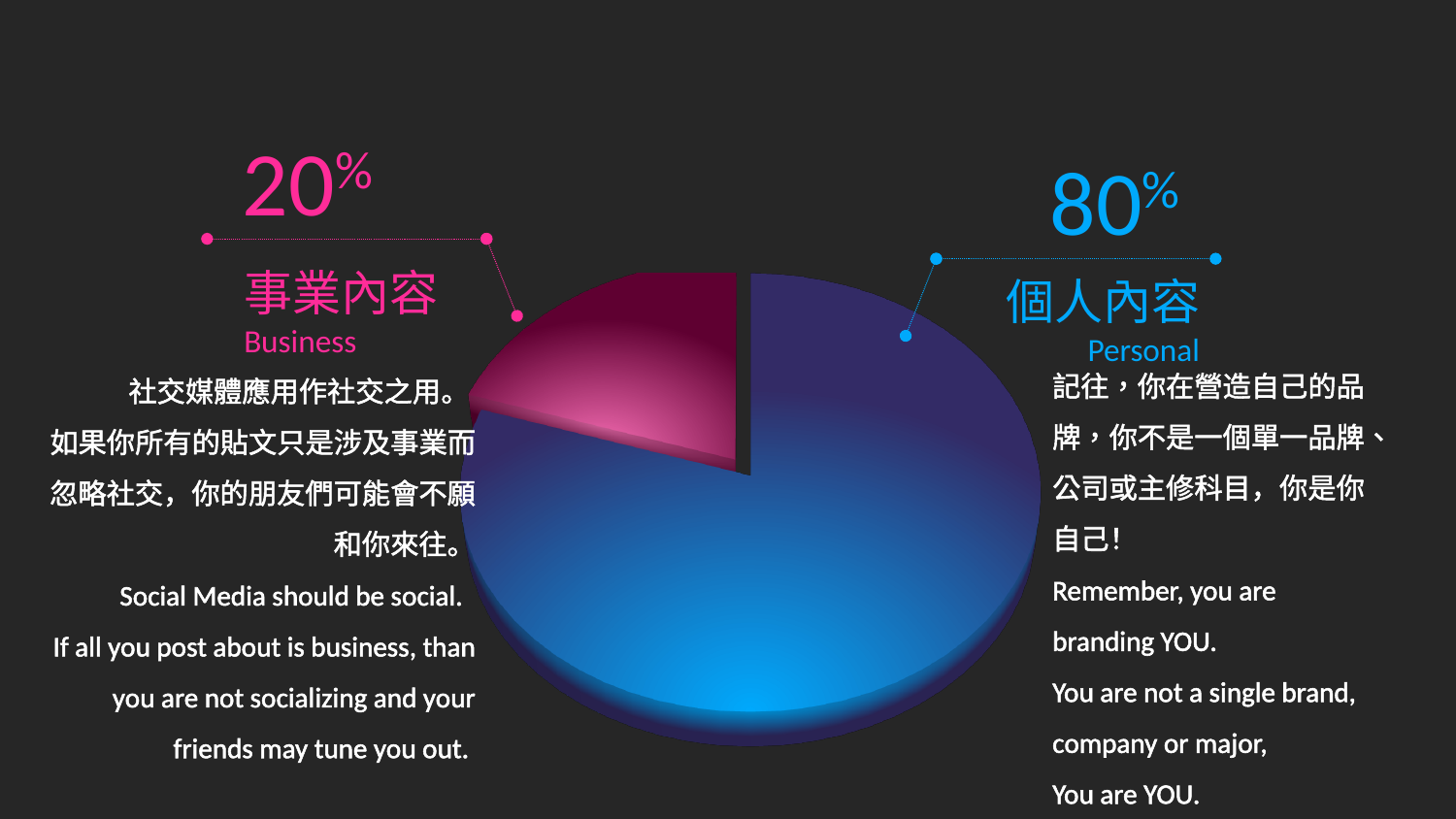

20%
事業內容
Business
80%
個人內容
Personal

[unsupported chart]

記往，你在營造自己的品牌，你不是一個單一品牌、公司或主修科目，你是你自己！
Remember, you are branding YOU.
You are not a single brand, company or major,
You are YOU.

社交媒體應用作社交之用。
如果你所有的貼文只是涉及事業而忽略社交，你的朋友們可能會不願和你來往。
Social Media should be social.
If all you post about is business, than you are not socializing and your friends may tune you out.